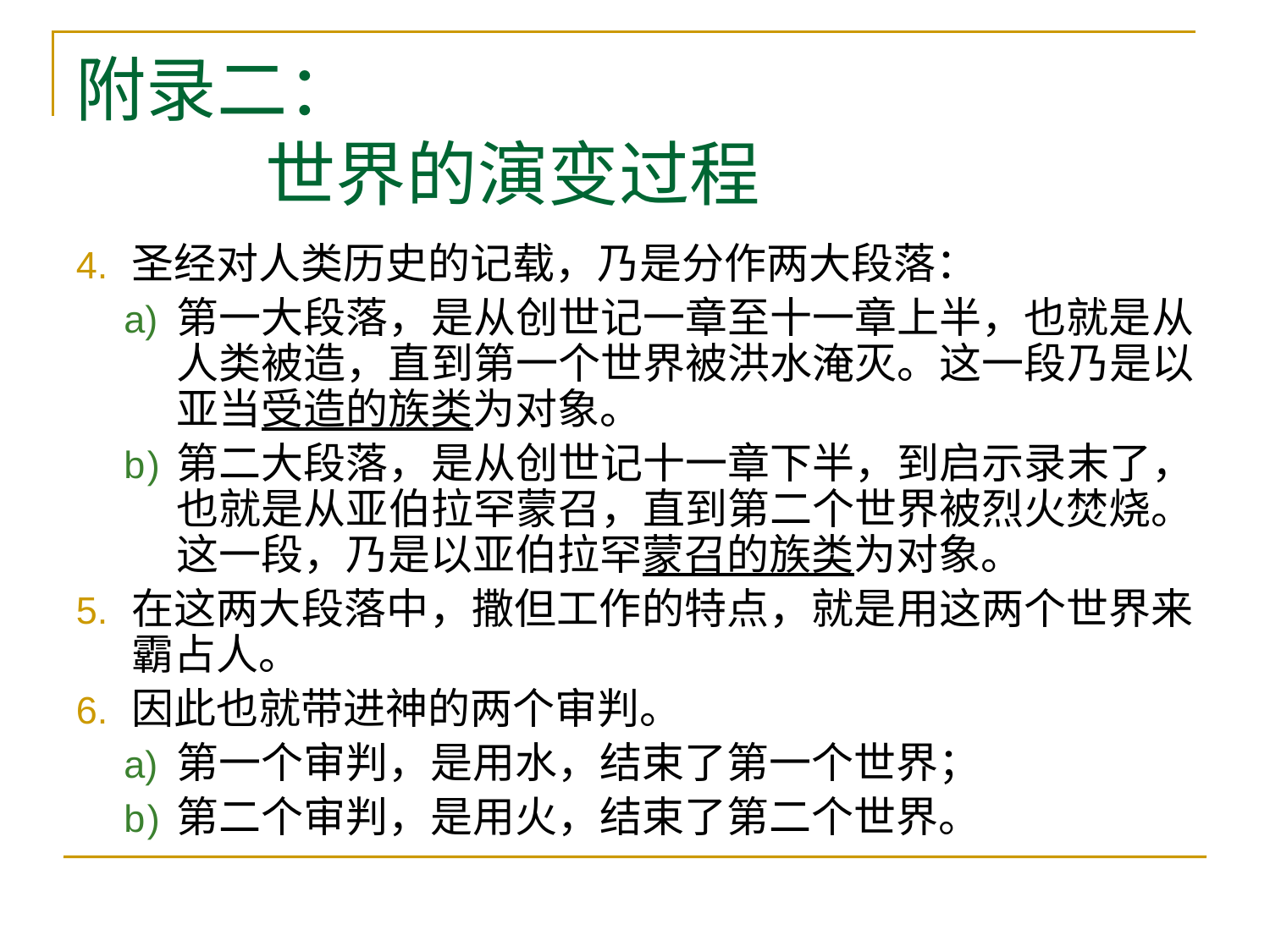

# 附录二： 世界的演变过程
圣经对人类历史的记载，乃是分作两大段落：
第一大段落，是从创世记一章至十一章上半，也就是从人类被造，直到第一个世界被洪水淹灭。这一段乃是以亚当受造的族类为对象。
第二大段落，是从创世记十一章下半，到启示录末了，也就是从亚伯拉罕蒙召，直到第二个世界被烈火焚烧。这一段，乃是以亚伯拉罕蒙召的族类为对象。
在这两大段落中，撒但工作的特点，就是用这两个世界来霸占人。
因此也就带进神的两个审判。
第一个审判，是用水，结束了第一个世界；
第二个审判，是用火，结束了第二个世界。